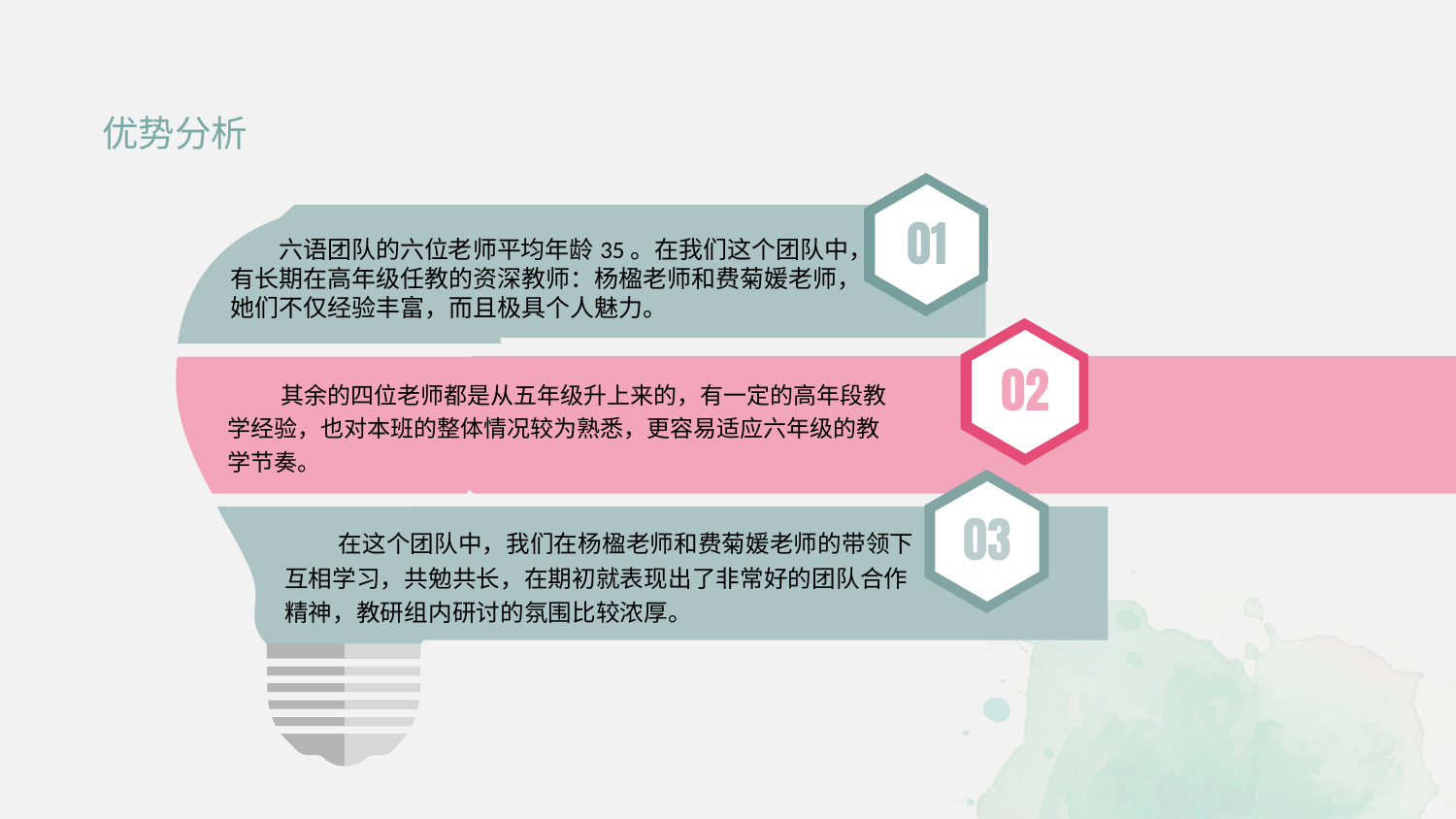

优势分析

01

        六语团队的六位老师平均年龄35。在我们这个团队中，有长期在高年级任教的资深教师：杨楹老师和费菊媛老师，她们不仅经验丰富，而且极具个人魅力。

02

         其余的四位老师都是从五年级升上来的，有一定的高年段教学经验，也对本班的整体情况较为熟悉，更容易适应六年级的教学节奏。

03

         在这个团队中，我们在杨楹老师和费菊媛老师的带领下互相学习，共勉共长，在期初就表现出了非常好的团队合作精神，教研组内研讨的氛围比较浓厚。